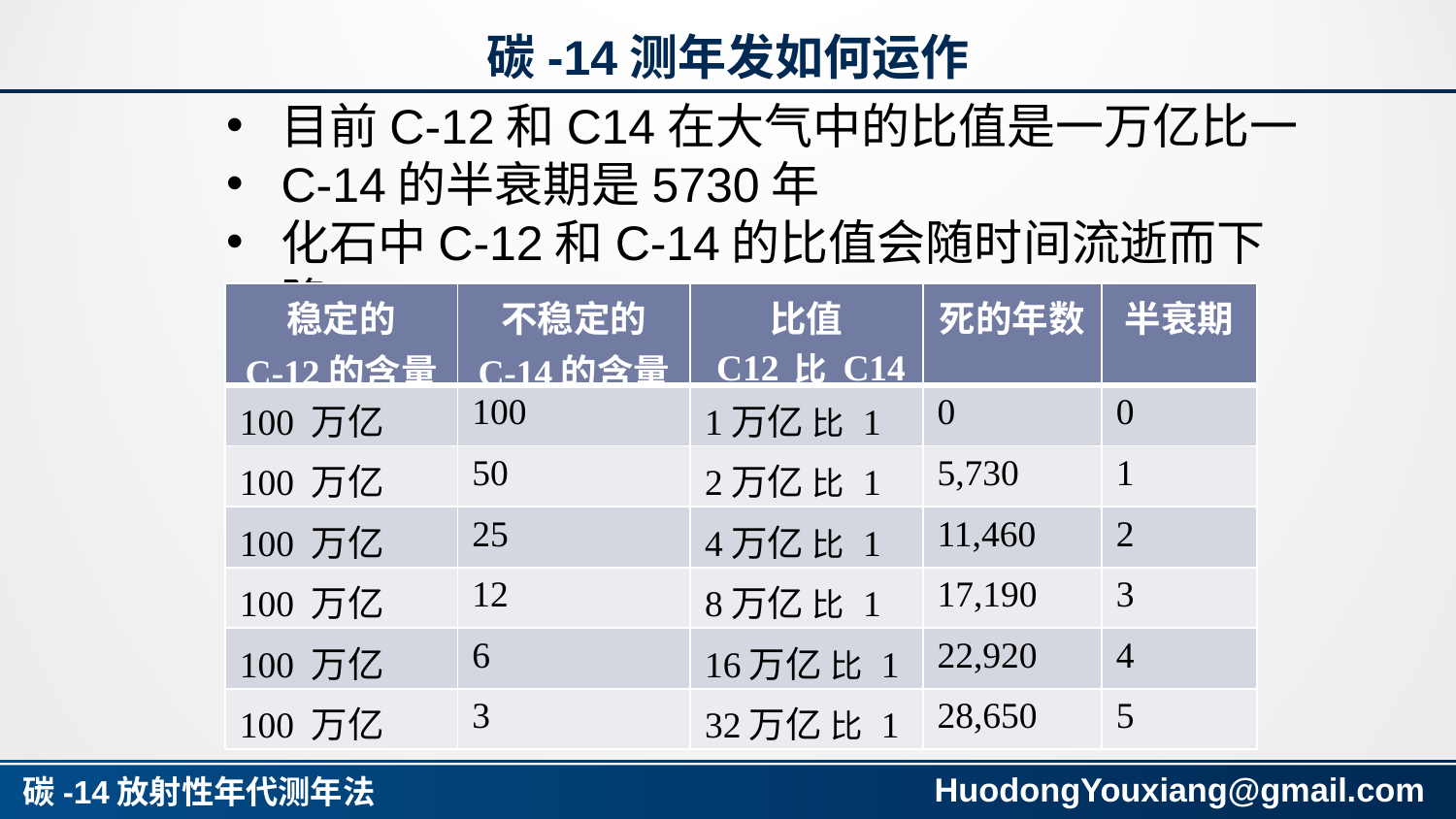

# 碳-14测年发如何运作
目前C-12和C14在大气中的比值是一万亿比一
C-14的半衰期是5730年
化石中C-12和C-14的比值会随时间流逝而下降
| 稳定的 C-12的含量 | 不稳定的 C-14的含量 | 比值 C12 比 C14 | 死的年数 | 半衰期 |
| --- | --- | --- | --- | --- |
| 100 万亿 | 100 | 1万亿 比 1 | 0 | 0 |
| 100 万亿 | 50 | 2万亿 比 1 | 5,730 | 1 |
| 100 万亿 | 25 | 4万亿 比 1 | 11,460 | 2 |
| 100 万亿 | 12 | 8万亿 比 1 | 17,190 | 3 |
| 100 万亿 | 6 | 16万亿 比 1 | 22,920 | 4 |
| 100 万亿 | 3 | 32万亿 比 1 | 28,650 | 5 |